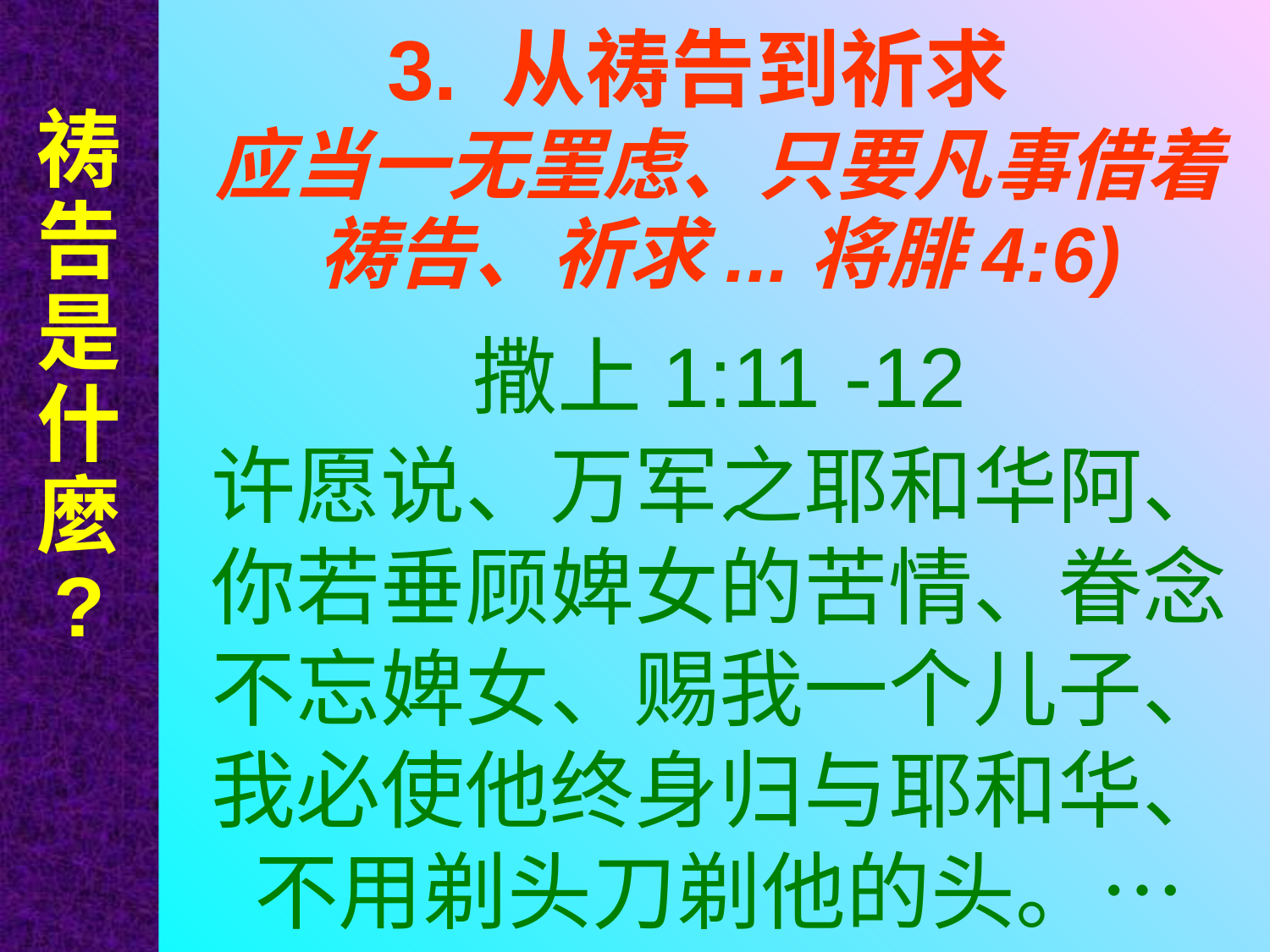

祷告是什麼
?

# 3. 从祷告到祈求
应当一无罣虑、只要凡事借着祷告、祈求...将腓4:6)
撒上1:11 -12
许愿说、万军之耶和华阿、你若垂顾婢女的苦情、眷念不忘婢女、赐我一个儿子、我必使他终身归与耶和华、不用剃头刀剃他的头。…